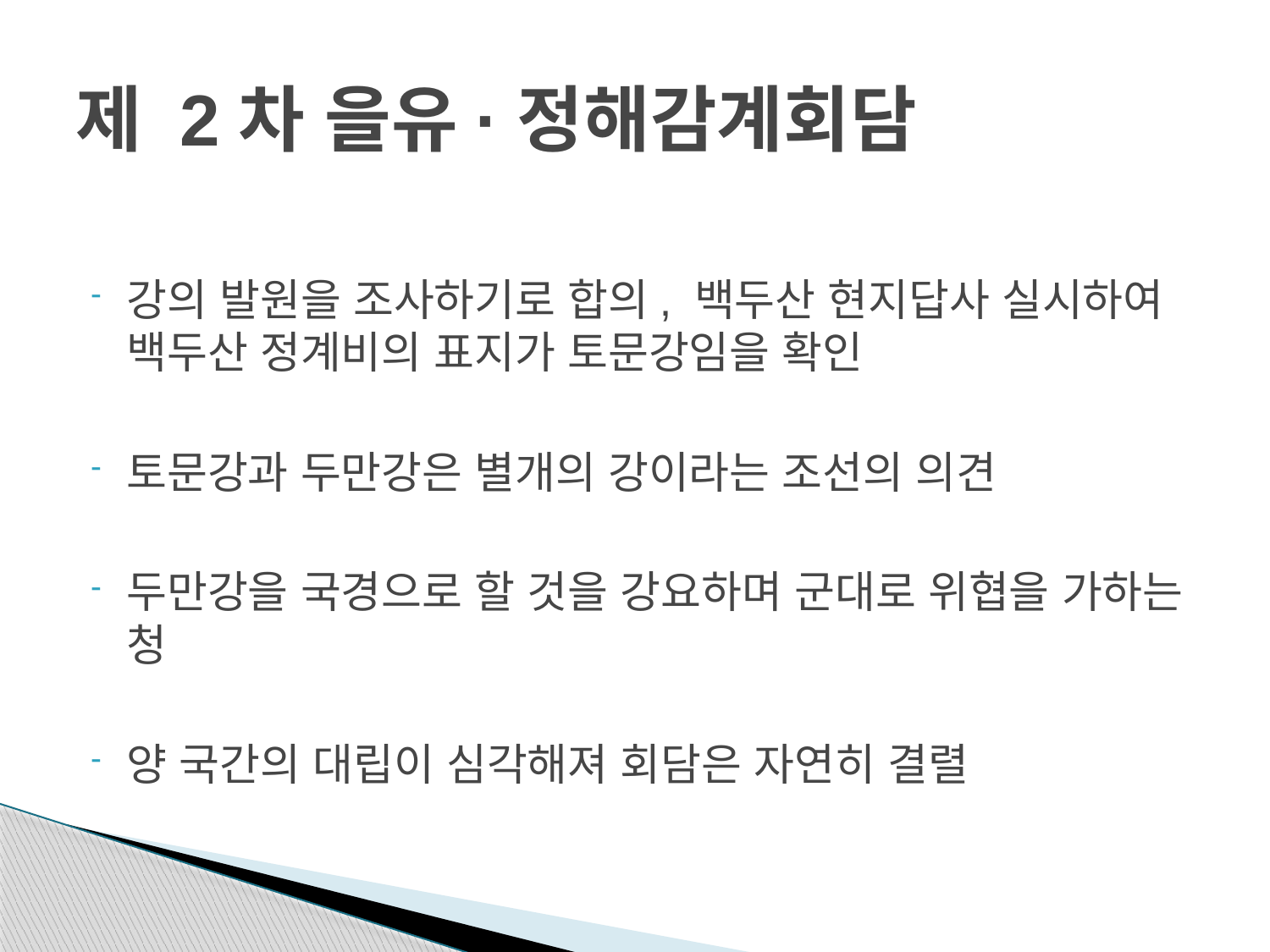

# 제 2차 을유·정해감계회담

강의 발원을 조사하기로 합의, 백두산 현지답사 실시하여 백두산 정계비의 표지가 토문강임을 확인

토문강과 두만강은 별개의 강이라는 조선의 의견

두만강을 국경으로 할 것을 강요하며 군대로 위협을 가하는 청

양 국간의 대립이 심각해져 회담은 자연히 결렬